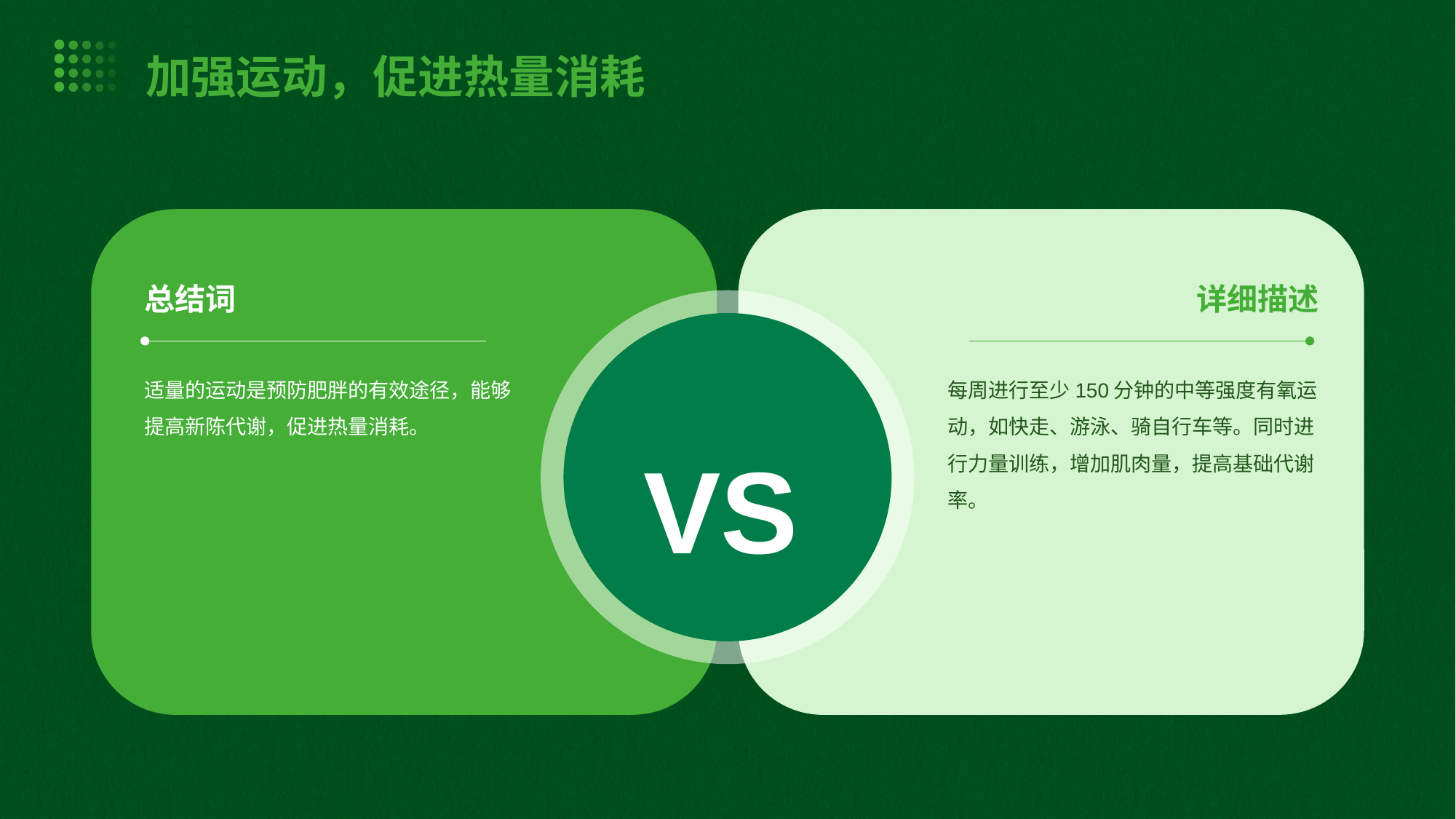

加强运动，促进热量消耗

总结词
详细描述

适量的运动是预防肥胖的有效途径，能够提高新陈代谢，促进热量消耗。
每周进行至少150分钟的中等强度有氧运动，如快走、游泳、骑自行车等。同时进行力量训练，增加肌肉量，提高基础代谢率。
VS